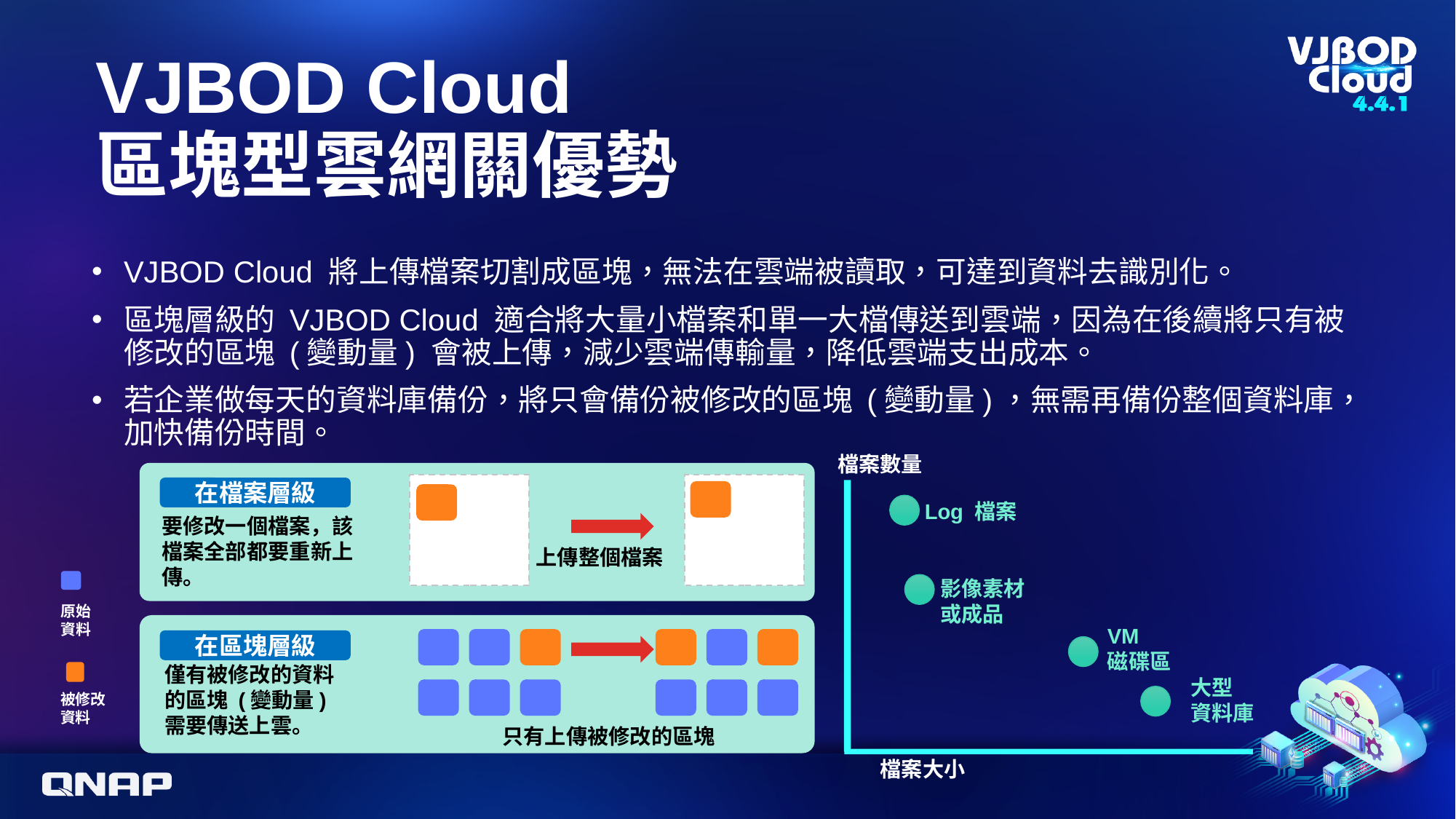

# VJBOD Cloud  區塊型雲網關優勢
VJBOD Cloud 將上傳檔案切割成區塊，無法在雲端被讀取，可達到資料去識別化。
區塊層級的 VJBOD Cloud 適合將大量小檔案和單一大檔傳送到雲端，因為在後續將只有被修改的區塊 (變動量) 會被上傳，減少雲端傳輸量，降低雲端支出成本。
若企業做每天的資料庫備份，將只會備份被修改的區塊 (變動量)，無需再備份整個資料庫，加快備份時間。
檔案數量

在檔案層級

Log 檔案

要修改一個檔案，該檔案全部都要重新上傳。

上傳整個檔案
影像素材
或成品

原始
資料

VM
磁碟區

在區塊層級

僅有被修改的資料的區塊 (變動量) 需要傳送上雲。

大型
資料庫

被修改
資料

只有上傳被修改的區塊
檔案大小